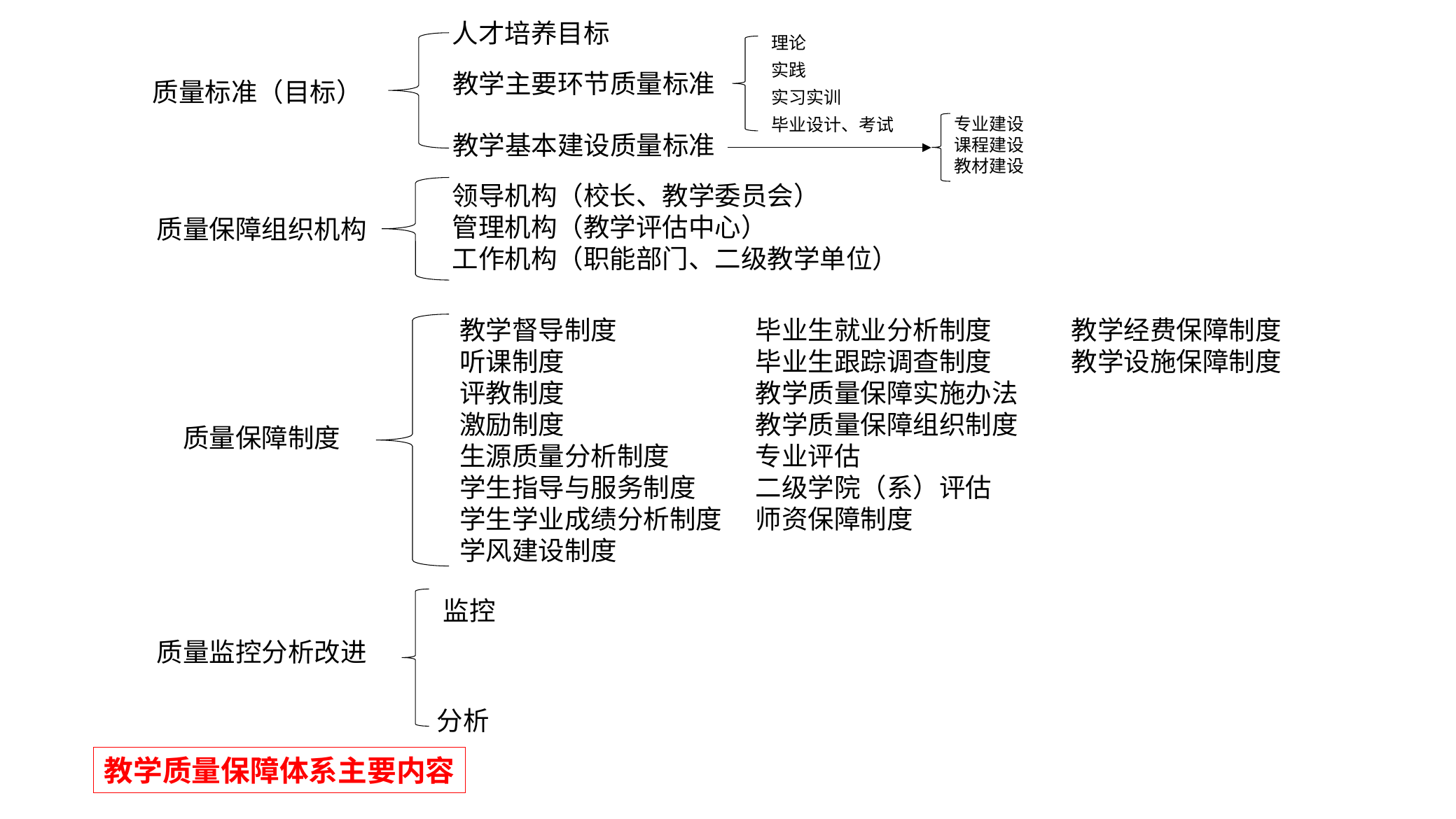

人才培养目标
理论

实践
教学主要环节质量标准
质量标准（目标）
实习实训
专业建设
课程建设
教材建设
毕业设计、考试

教学基本建设质量标准
领导机构（校长、教学委员会）
管理机构（教学评估中心）
工作机构（职能部门、二级教学单位）

质量保障组织机构
教学督导制度
听课制度
评教制度
激励制度
生源质量分析制度
学生指导与服务制度
学生学业成绩分析制度
学风建设制度
毕业生就业分析制度
毕业生跟踪调查制度
教学质量保障实施办法
教学质量保障组织制度
专业评估
二级学院（系）评估
师资保障制度
教学经费保障制度
教学设施保障制度

质量保障制度

监控
质量监控分析改进
分析
教学质量保障体系主要内容